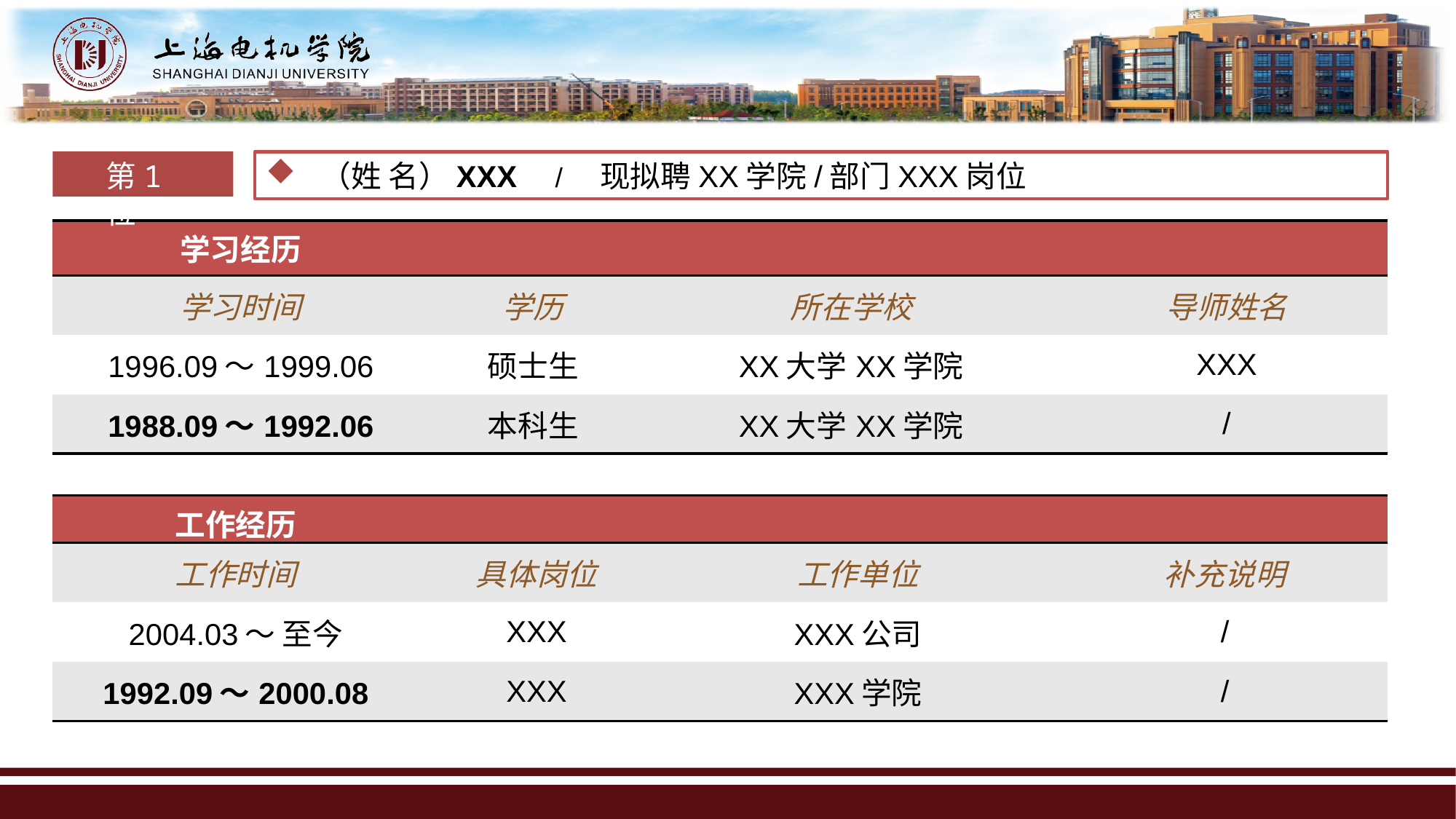

第1位
 （姓 名）XXX     /    现拟聘XX学院/部门XXX岗位
| 学习经历 |  |  |  |
| --- | --- | --- | --- |
| 学习时间 | 学历 | 所在学校 | 导师姓名 |
| 1996.09～1999.06 | 硕士生 | XX大学XX学院 | XXX |
| 1988.09～1992.06 | 本科生 | XX大学XX学院 | / |
| 工作经历 |  |  |  |
| --- | --- | --- | --- |
| 工作时间 | 具体岗位 | 工作单位 | 补充说明 |
| 2004.03～ 至今 | XXX | XXX公司 | / |
| 1992.09～2000.08 | XXX | XXX学院 | / |